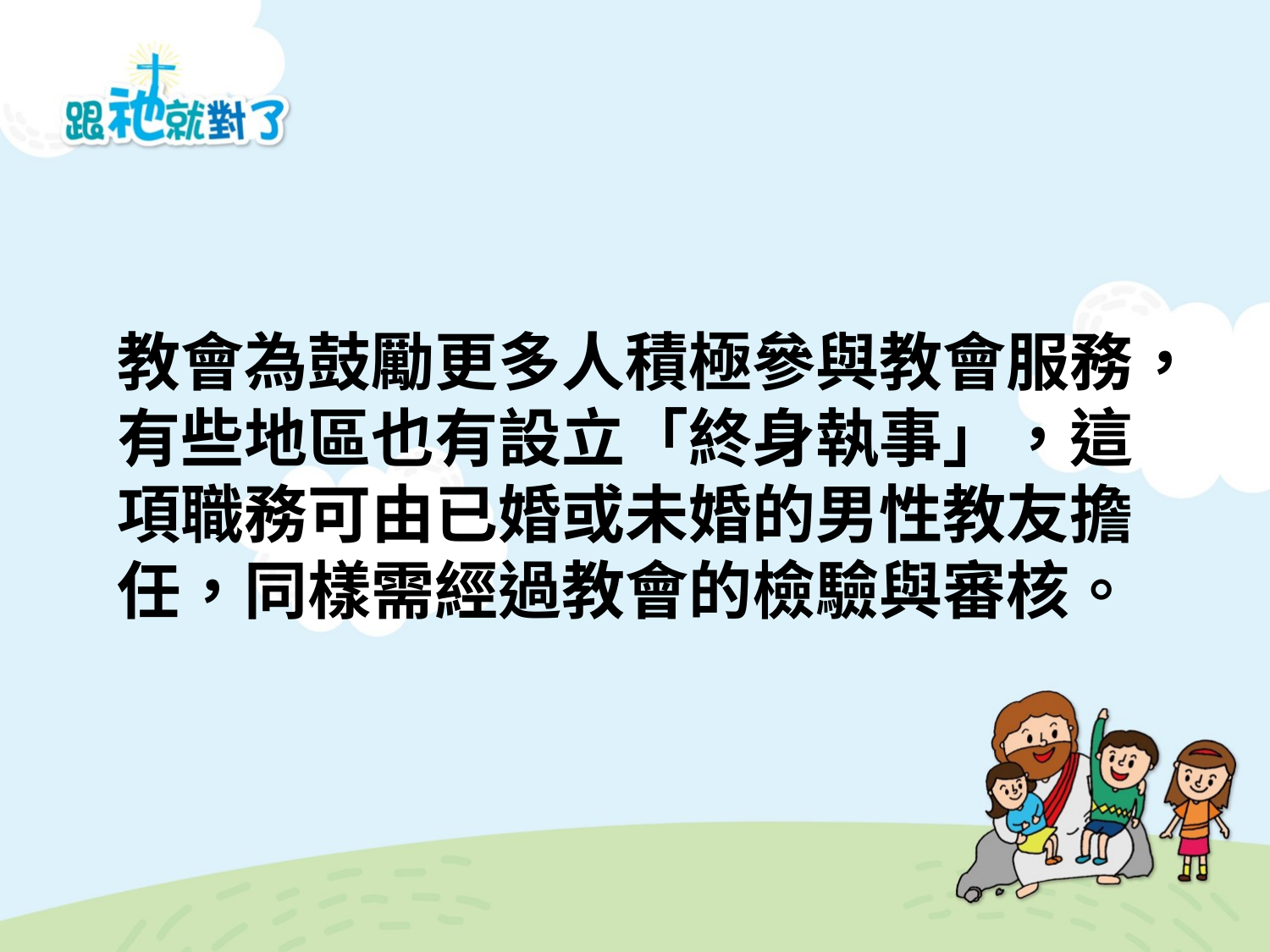

教會為鼓勵更多人積極參與教會服務，有些地區也有設立「終身執事」，這項職務可由已婚或未婚的男性教友擔任，同樣需經過教會的檢驗與審核。